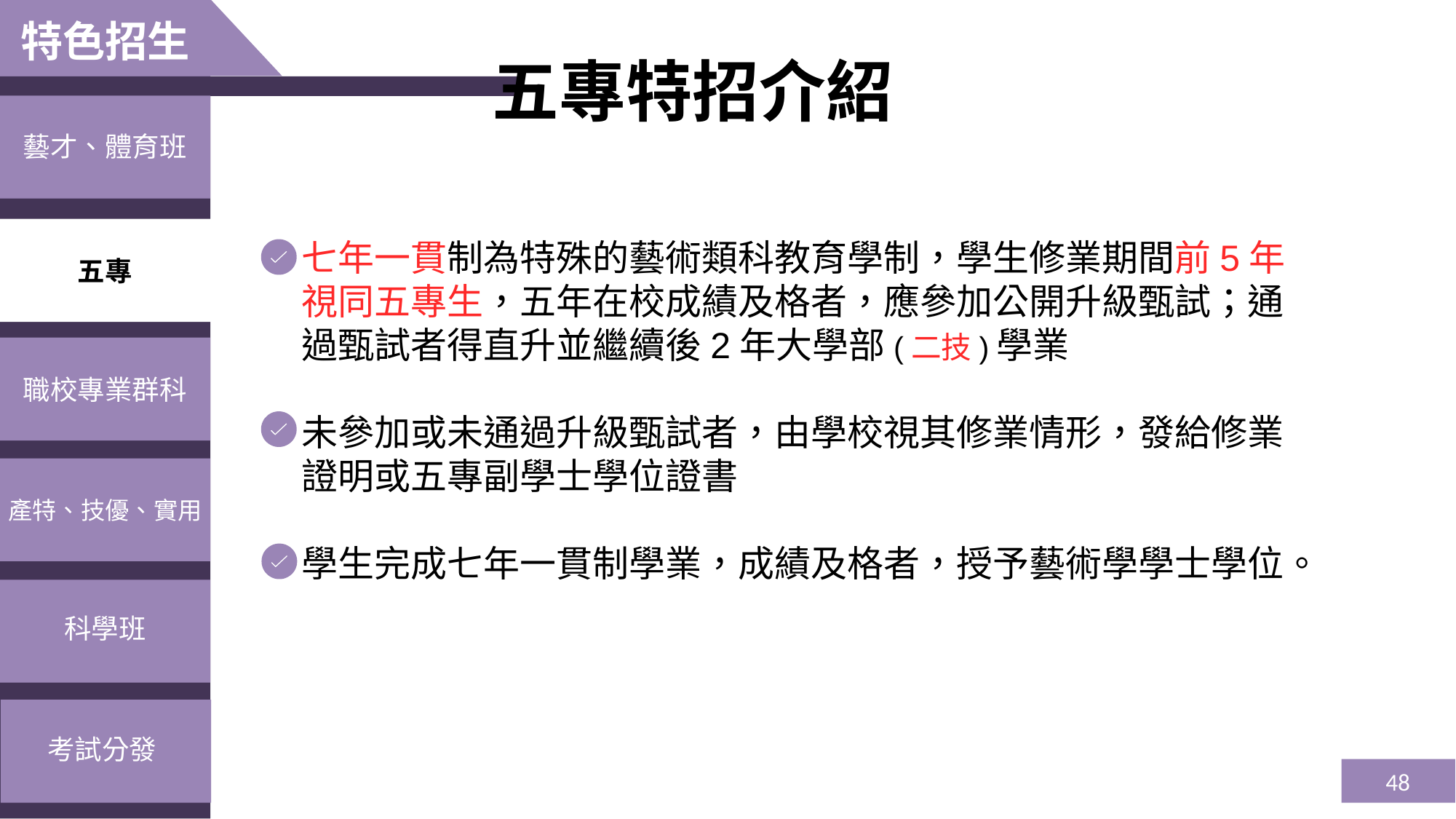

特色招生

五專特招介紹

藝才、體育班

七年一貫制為特殊的藝術類科教育學制，學生修業期間前5年視同五專生，五年在校成績及格者，應參加公開升級甄試；通過甄試者得直升並繼續後2年大學部(二技)學業

未參加或未通過升級甄試者，由學校視其修業情形，發給修業證明或五專副學士學位證書

學生完成七年一貫制學業，成績及格者，授予藝術學學士學位。

五專

職校專業群科

產特、技優、實用

科學班

考試分發

48